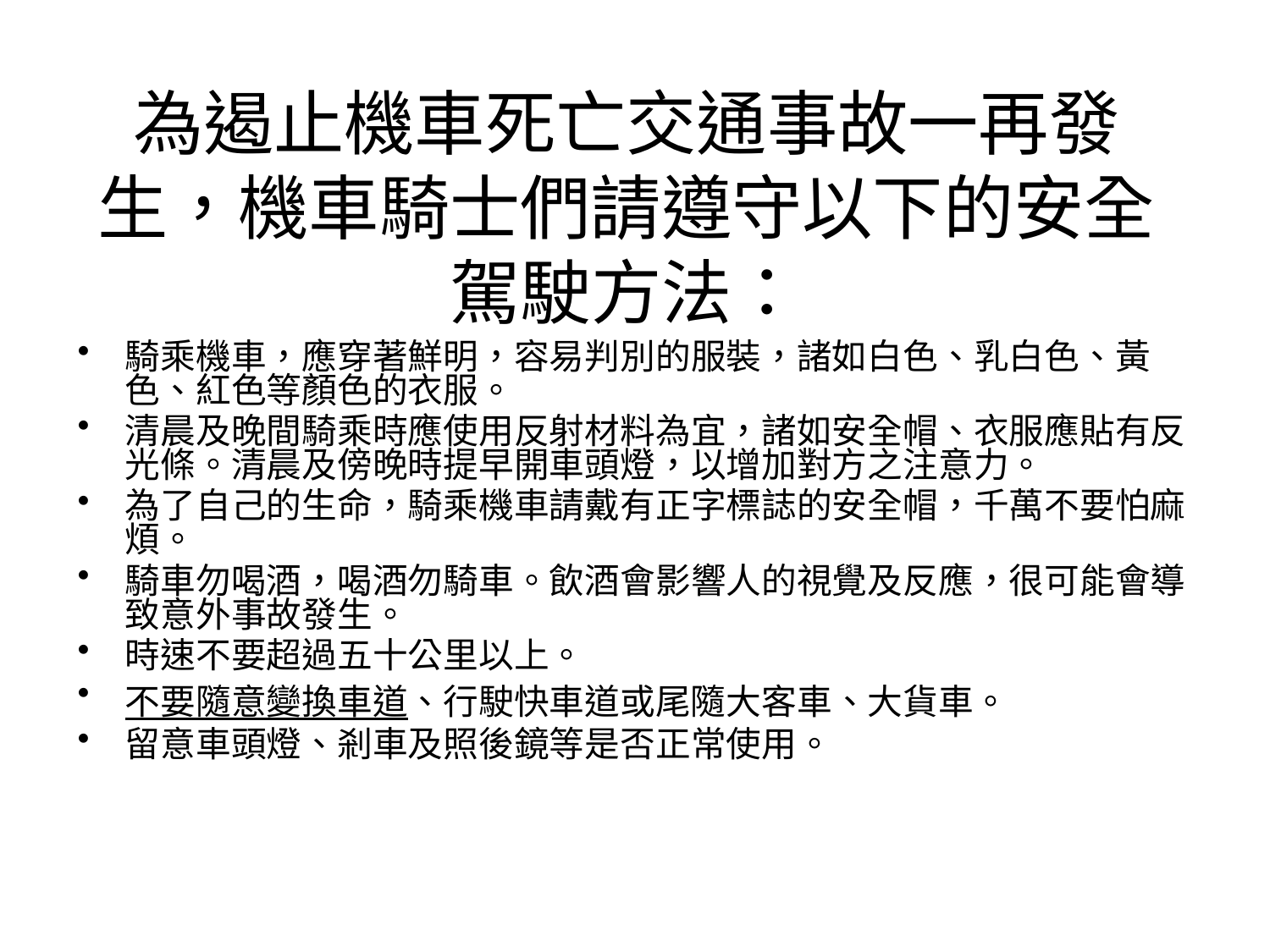

#
為遏止機車死亡交通事故一再發生，機車騎士們請遵守以下的安全駕駛方法：

騎乘機車，應穿著鮮明，容易判別的服裝，諸如白色、乳白色、黃色、紅色等顏色的衣服。
清晨及晚間騎乘時應使用反射材料為宜，諸如安全帽、衣服應貼有反光條。清晨及傍晚時提早開車頭燈，以增加對方之注意力。
為了自己的生命，騎乘機車請戴有正字標誌的安全帽，千萬不要怕麻煩。
騎車勿喝酒，喝酒勿騎車。飲酒會影響人的視覺及反應，很可能會導致意外事故發生。
時速不要超過五十公里以上。
不要隨意變換車道、行駛快車道或尾隨大客車、大貨車。
留意車頭燈、剎車及照後鏡等是否正常使用。